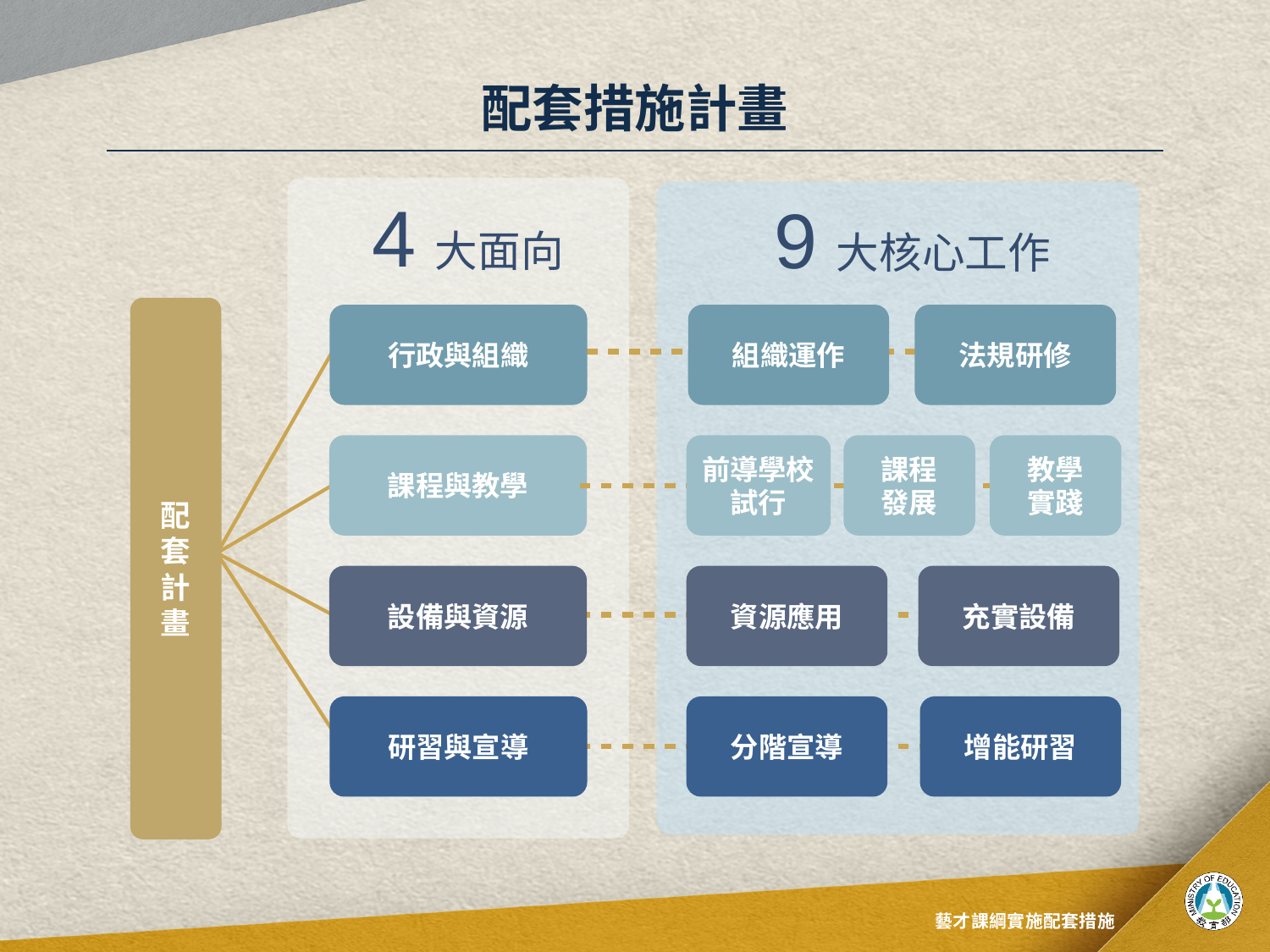

配套措施計畫

4大面向
9大核心工作
配
套
計
畫
行政與組織
組織運作
法規研修

課程與教學
前導學校試行
課程
發展
教學
實踐

設備與資源
資源應用
充實設備

研習與宣導
分階宣導
增能研習